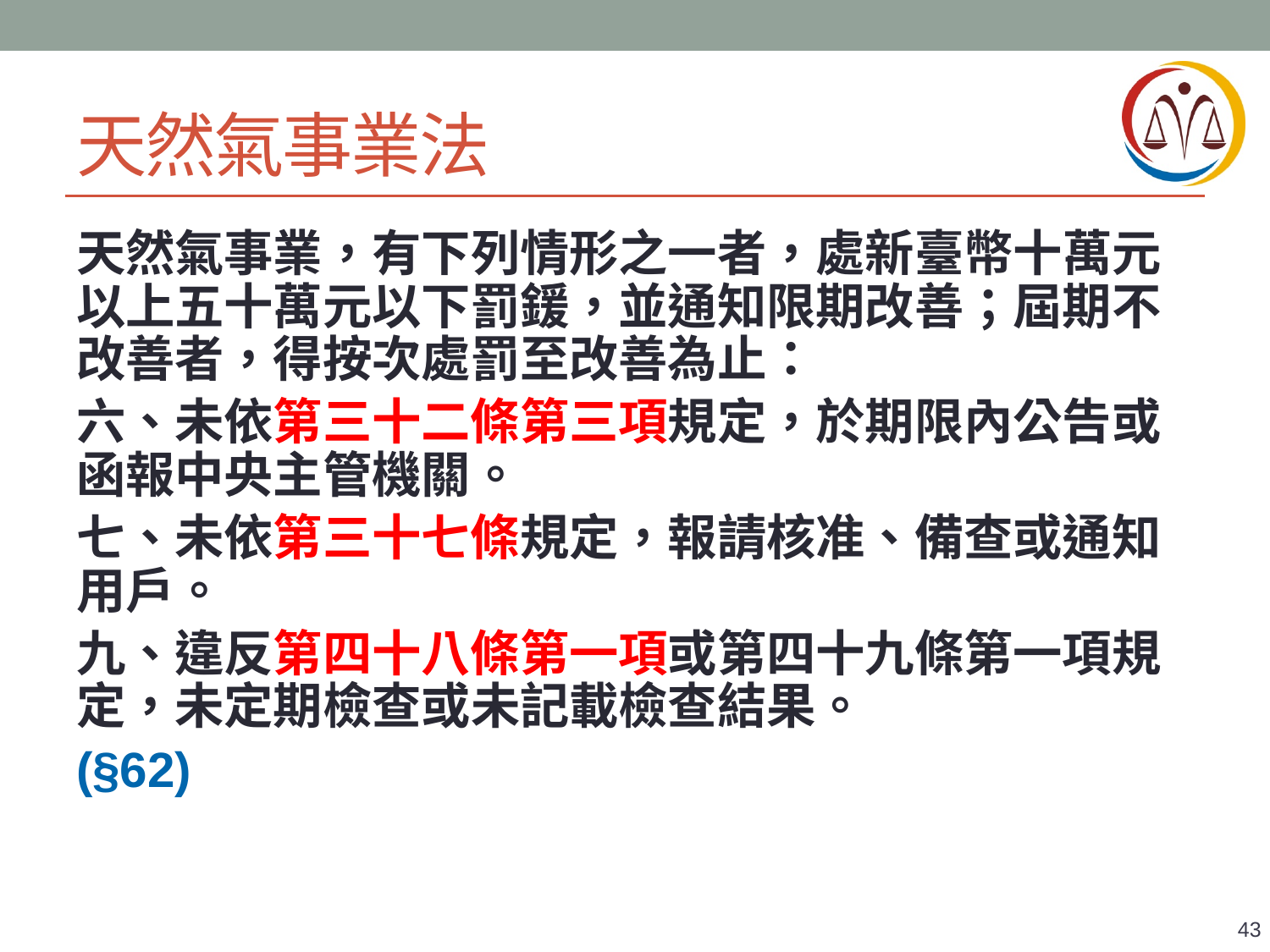

# 天然氣事業法
天然氣事業，有下列情形之一者，處新臺幣十萬元以上五十萬元以下罰鍰，並通知限期改善；屆期不改善者，得按次處罰至改善為止：
六、未依第三十二條第三項規定，於期限內公告或函報中央主管機關。
七、未依第三十七條規定，報請核准、備查或通知用戶。
九、違反第四十八條第一項或第四十九條第一項規定，未定期檢查或未記載檢查結果。
(§62)

43